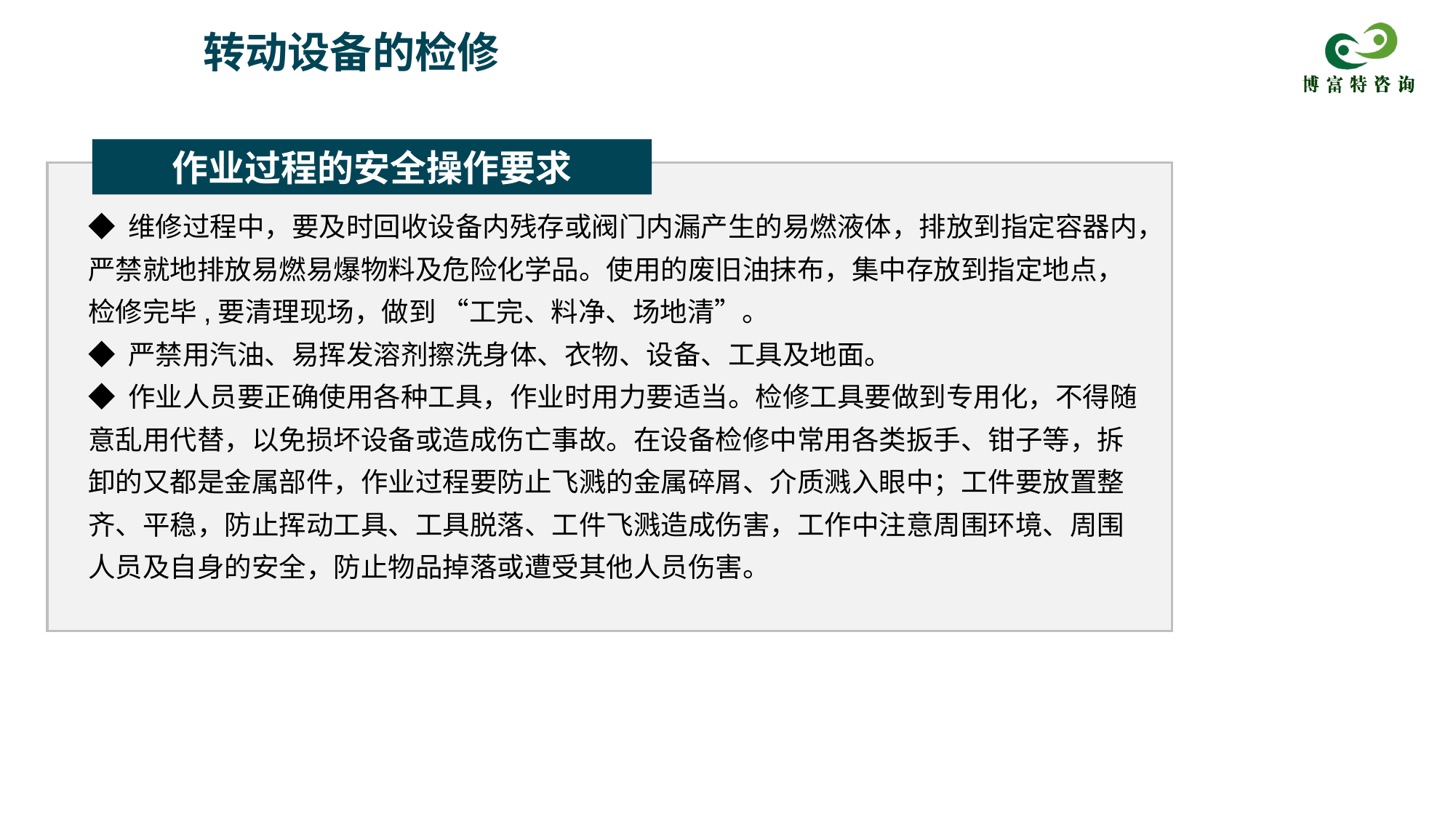

转动设备的检修
作业过程的安全操作要求

◆ 维修过程中，要及时回收设备内残存或阀门内漏产生的易燃液体，排放到指定容器内，严禁就地排放易燃易爆物料及危险化学品。使用的废旧油抹布，集中存放到指定地点，检修完毕,要清理现场，做到 “工完、料净、场地清”。
◆ 严禁用汽油、易挥发溶剂擦洗身体、衣物、设备、工具及地面。
◆ 作业人员要正确使用各种工具，作业时用力要适当。检修工具要做到专用化，不得随意乱用代替，以免损坏设备或造成伤亡事故。在设备检修中常用各类扳手、钳子等，拆卸的又都是金属部件，作业过程要防止飞溅的金属碎屑、介质溅入眼中；工件要放置整齐、平稳，防止挥动工具、工具脱落、工件飞溅造成伤害，工作中注意周围环境、周围人员及自身的安全，防止物品掉落或遭受其他人员伤害。